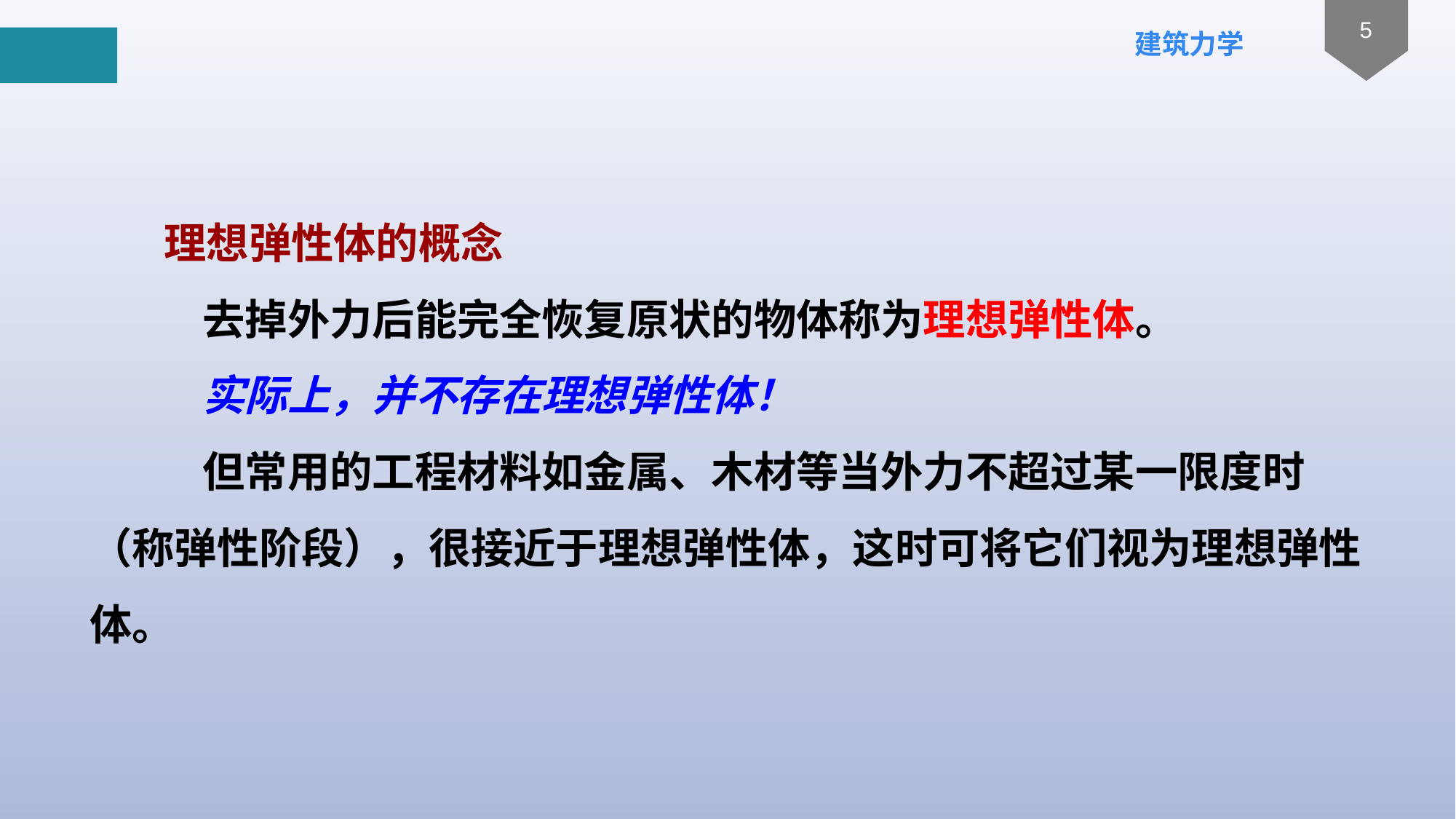

理想弹性体的概念
       去掉外力后能完全恢复原状的物体称为理想弹性体。
       实际上，并不存在理想弹性体！
       但常用的工程材料如金属、木材等当外力不超过某一限度时（称弹性阶段），很接近于理想弹性体，这时可将它们视为理想弹性体。